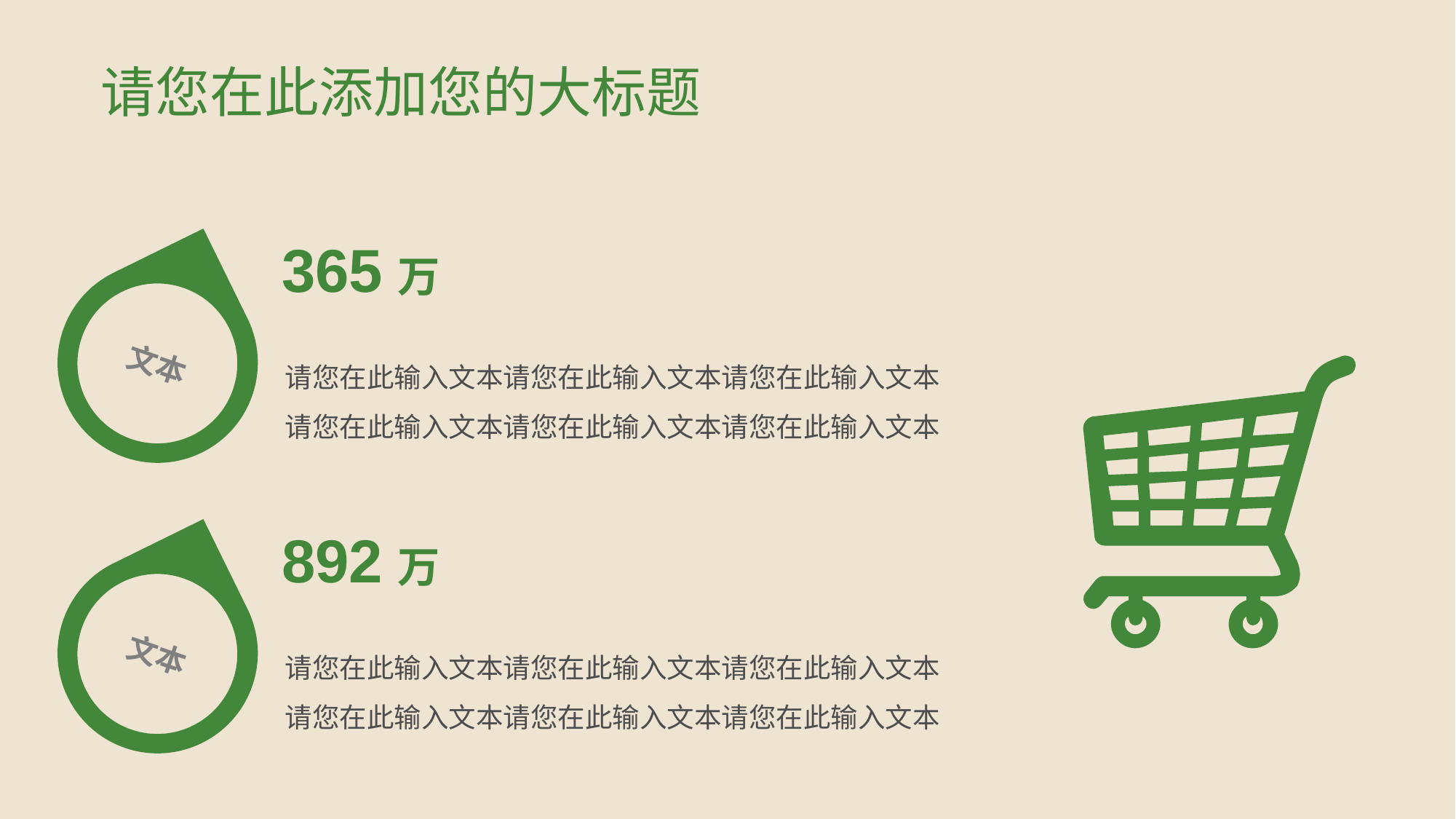

# 请您在此添加您的大标题
365万
文本
请您在此输入文本请您在此输入文本请您在此输入文本请您在此输入文本请您在此输入文本请您在此输入文本

892万
文本
请您在此输入文本请您在此输入文本请您在此输入文本请您在此输入文本请您在此输入文本请您在此输入文本